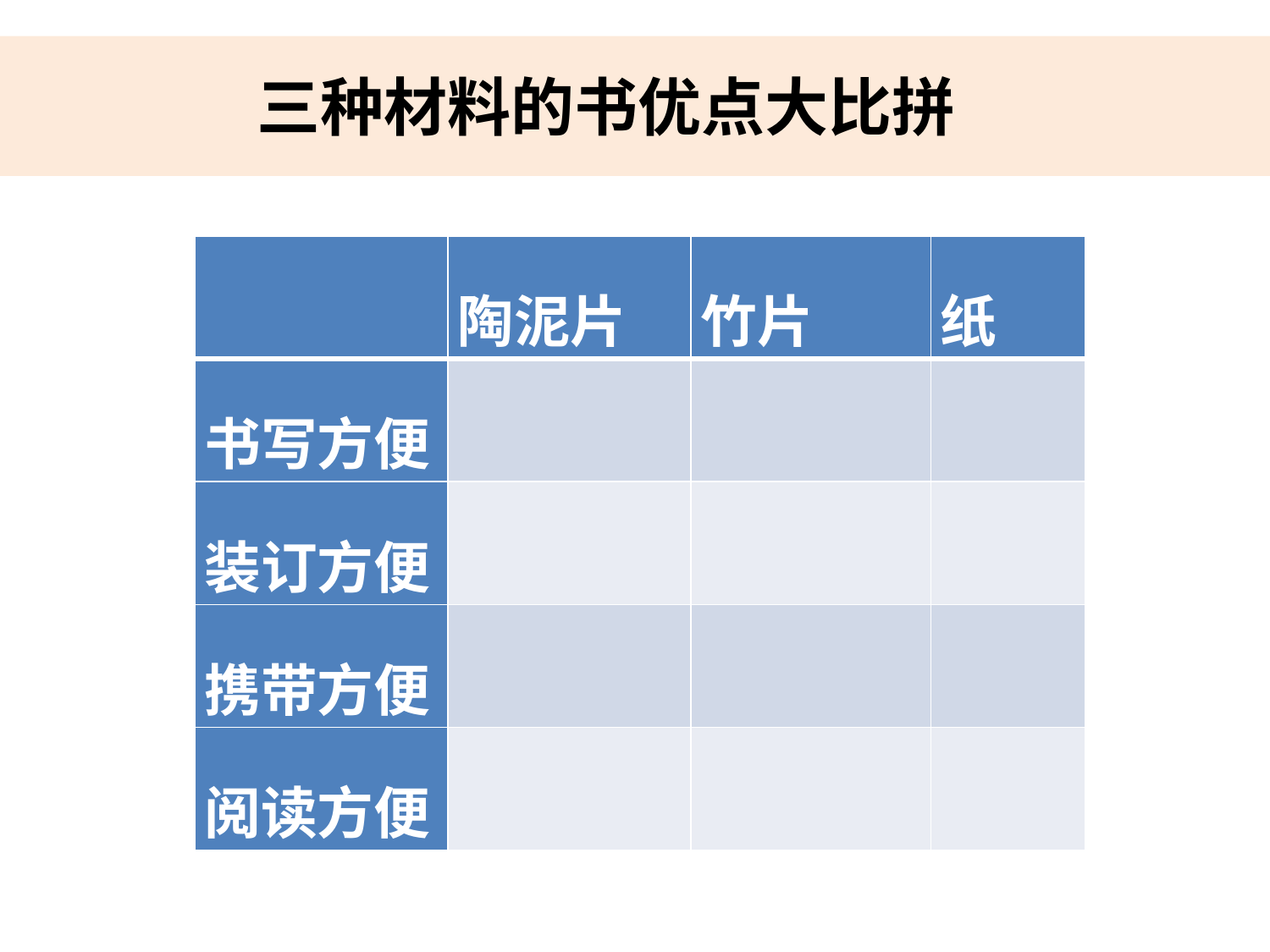

三种材料的书优点大比拼
|  | 陶泥片 | 竹片 | 纸 |
| --- | --- | --- | --- |
| 书写方便 |  |  |  |
| 装订方便 |  |  |  |
| 携带方便 |  |  |  |
| 阅读方便 |  |  |  |